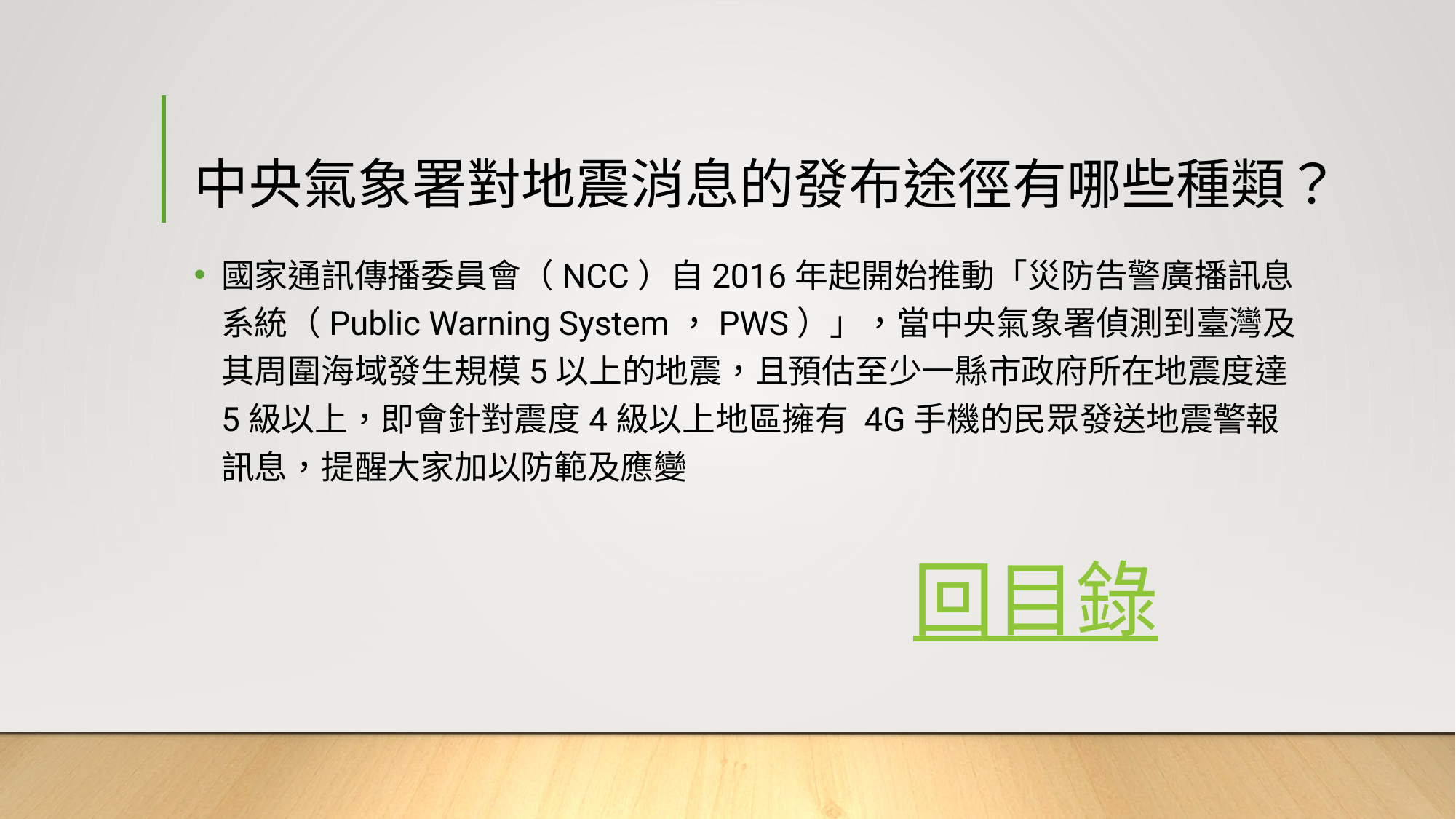

# 中央氣象署對地震消息的發布途徑有哪些種類？
國家通訊傳播委員會（NCC）自2016年起開始推動「災防告警廣播訊息系統（Public Warning System，PWS）」，當中央氣象署偵測到臺灣及其周圍海域發生規模5以上的地震，且預估至少一縣市政府所在地震度達5級以上，即會針對震度4級以上地區擁有 4G手機的民眾發送地震警報訊息，提醒大家加以防範及應變
回目錄